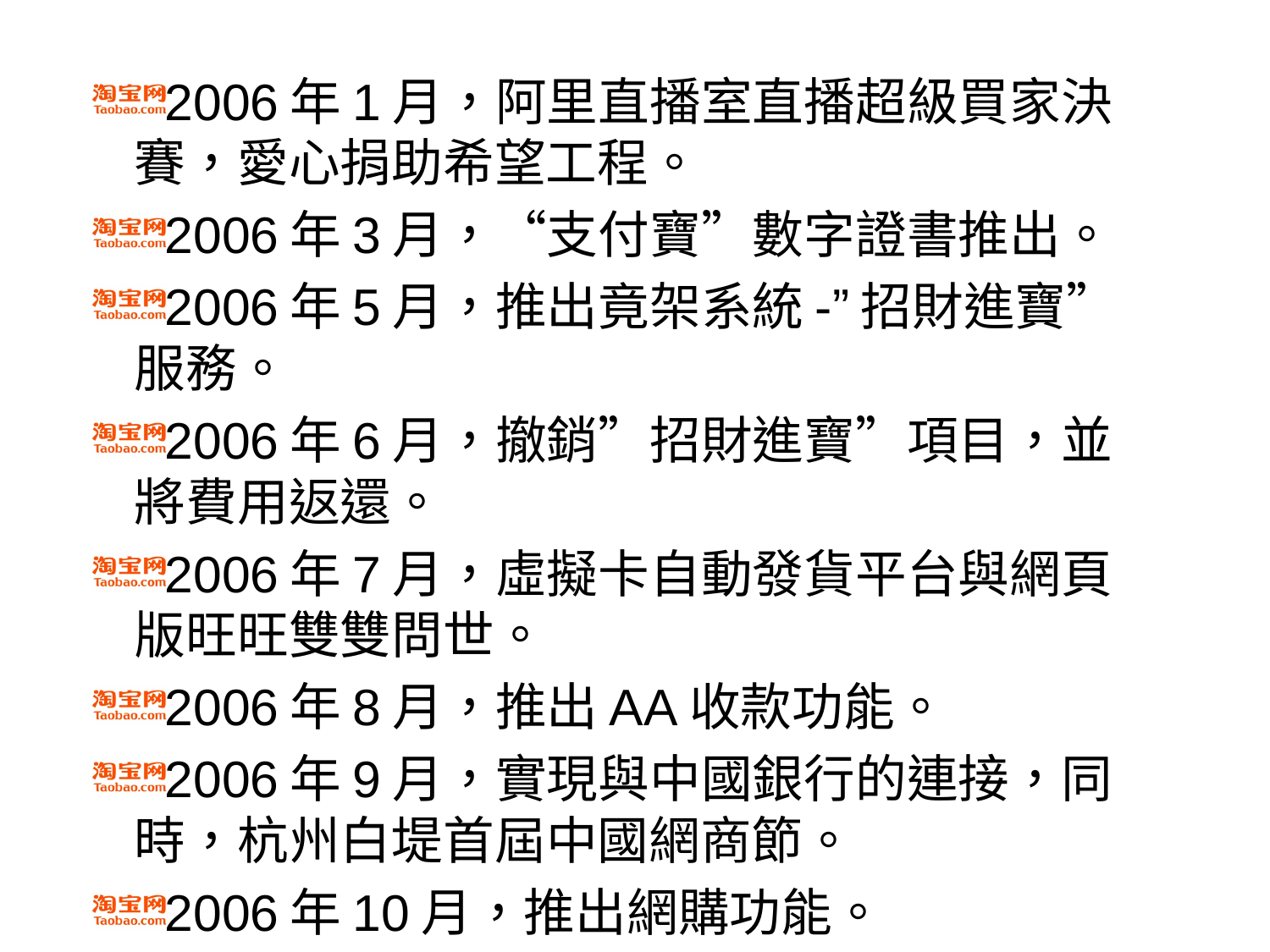

2006年1月，阿里直播室直播超級買家決賽，愛心捐助希望工程。
2006年3月，“支付寶”數字證書推出。
2006年5月，推出竟架系統-”招財進寶”服務。
2006年6月，撤銷”招財進寶”項目，並將費用返還。
2006年7月，虛擬卡自動發貨平台與網頁版旺旺雙雙問世。
2006年8月，推出AA收款功能。
2006年9月，實現與中國銀行的連接，同時，杭州白堤首屆中國網商節。
2006年10月，推出網購功能。